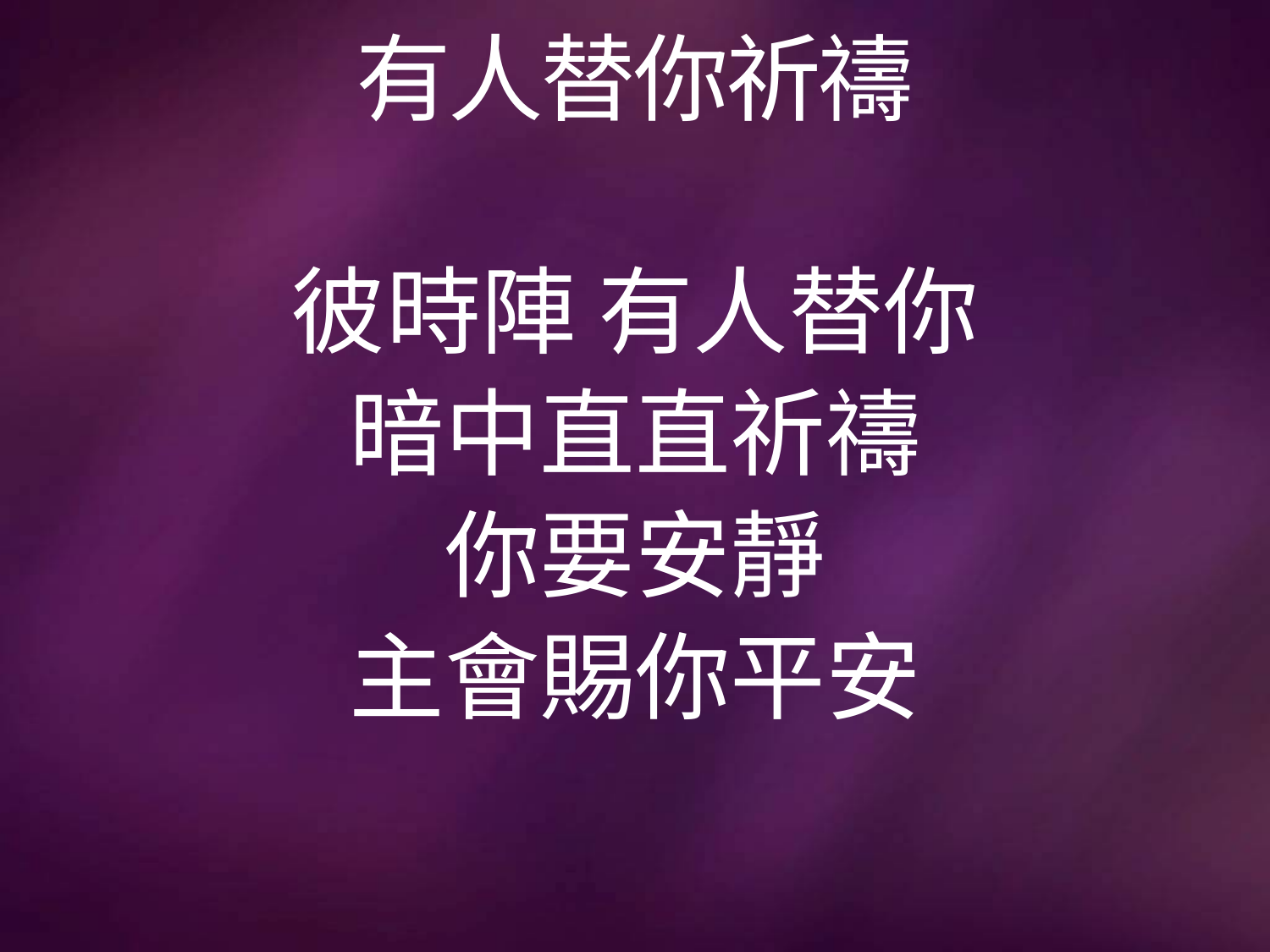

# 有人替你祈禱
彼時陣 有人替你
暗中直直祈禱
你要安靜
主會賜你平安